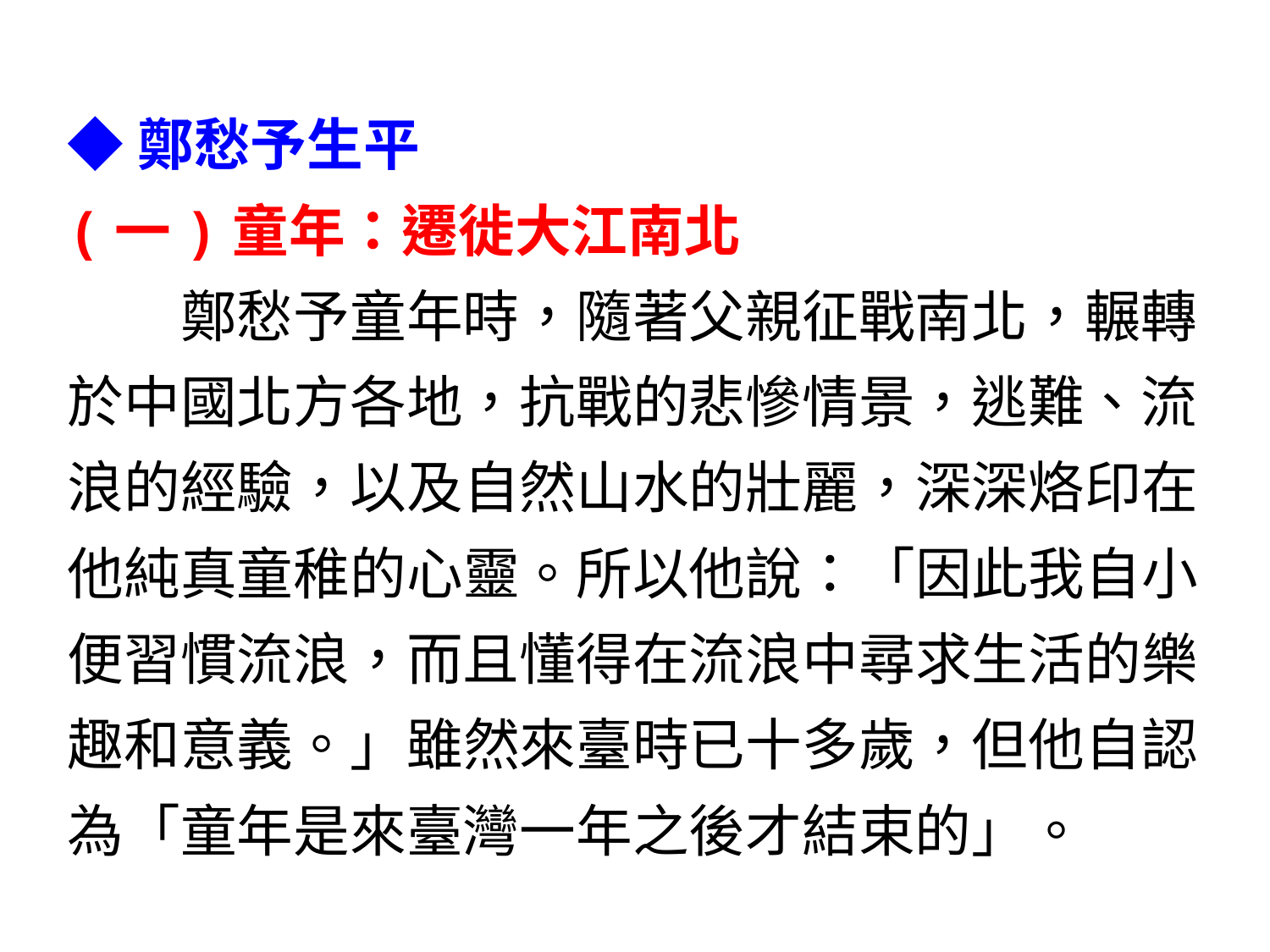

作者介紹-3
◆鄭愁予生平
(一)童年：遷徙大江南北
　　鄭愁予童年時，隨著父親征戰南北，輾轉
於中國北方各地，抗戰的悲慘情景，逃難、流
浪的經驗，以及自然山水的壯麗，深深烙印在
他純真童稚的心靈。所以他說：「因此我自小
便習慣流浪，而且懂得在流浪中尋求生活的樂
趣和意義。」雖然來臺時已十多歲，但他自認
為「童年是來臺灣一年之後才結束的」。